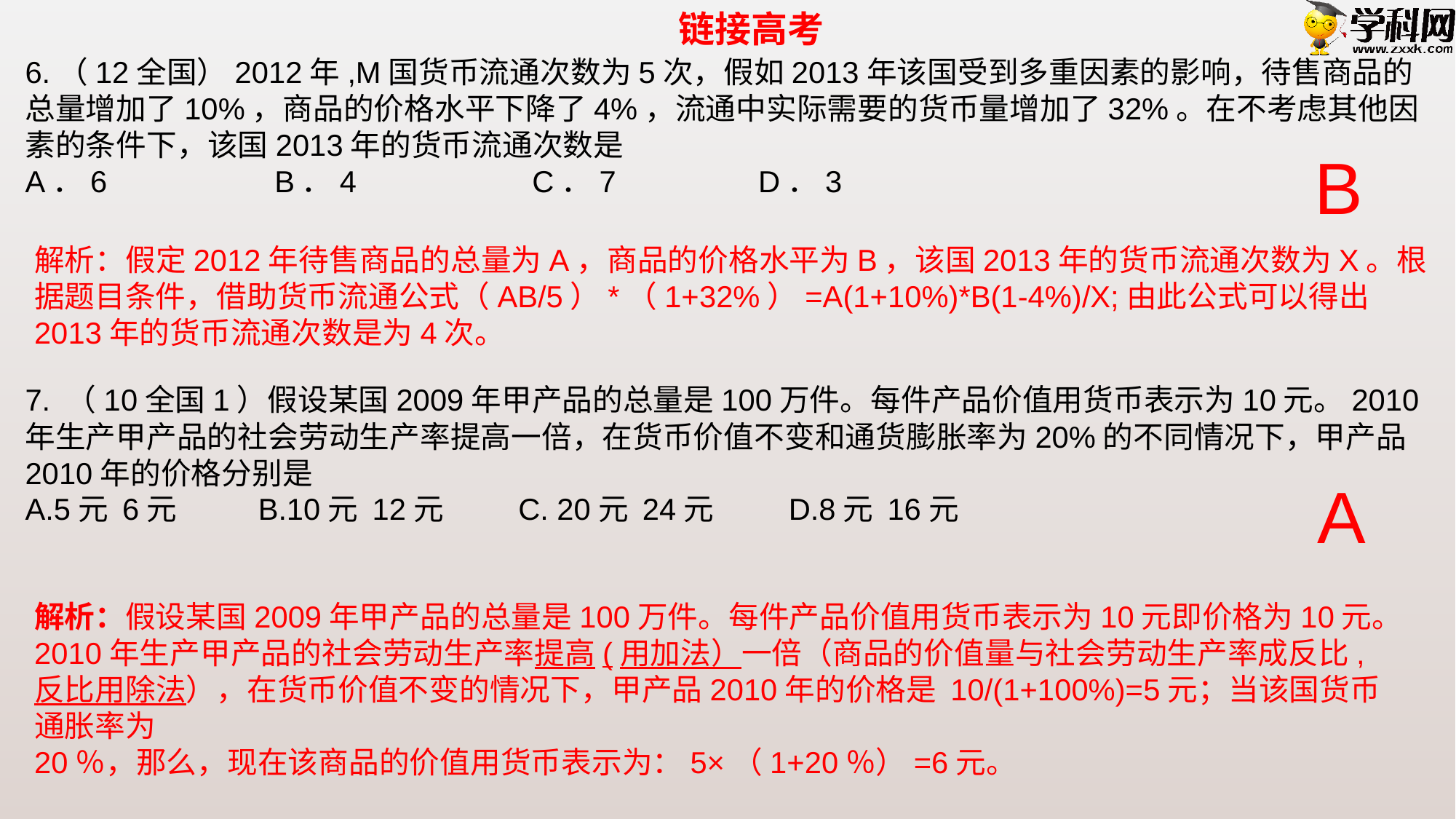

链接高考
6.（12全国）2012年,M国货币流通次数为5次，假如2013年该国受到多重因素的影响，待售商品的总量增加了10%，商品的价格水平下降了4%，流通中实际需要的货币量增加了32%。在不考虑其他因素的条件下，该国2013年的货币流通次数是
A．6                    B．4                     C．7                 D．3

7. （10全国1）假设某国2009年甲产品的总量是100万件。每件产品价值用货币表示为10元。2010年生产甲产品的社会劳动生产率提高一倍，在货币价值不变和通货膨胀率为20%的不同情况下，甲产品2010年的价格分别是
A.5元 6元           B.10元 12元          C. 20元 24元          D.8元 16元
B
解析：假定2012年待售商品的总量为A，商品的价格水平为B，该国2013年的货币流通次数为X。根据题目条件，借助货币流通公式（AB/5）*（1+32%）=A(1+10%)*B(1-4%)/X;由此公式可以得出2013年的货币流通次数是为4次。
A
解析：假设某国2009年甲产品的总量是100万件。每件产品价值用货币表示为10元即价格为10元。2010年生产甲产品的社会劳动生产率提高(用加法）一倍（商品的价值量与社会劳动生产率成反比,反比用除法），在货币价值不变的情况下，甲产品2010年的价格是 10/(1+100%)=5元；当该国货币通胀率为
20％，那么，现在该商品的价值用货币表示为：5×（1+20％）=6元。